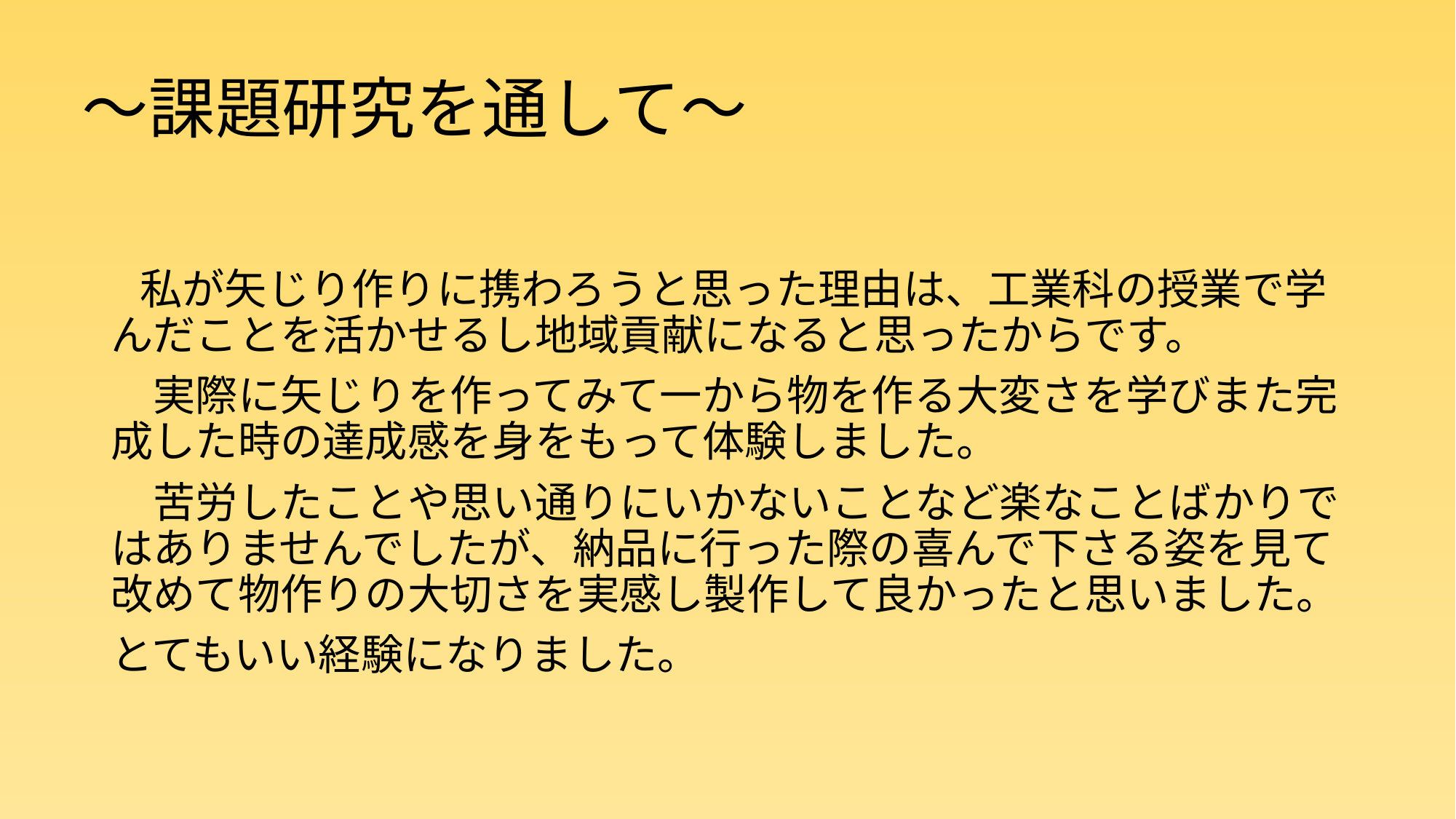

# ～課題研究を通して～

  私が矢じり作りに携わろうと思った理由は、工業科の授業で学んだことを活かせるし地域貢献になると思ったからです。
　実際に矢じりを作ってみて一から物を作る大変さを学びまた完成した時の達成感を身をもって体験しました。
　苦労したことや思い通りにいかないことなど楽なことばかりではありませんでしたが、納品に行った際の喜んで下さる姿を見て改めて物作りの大切さを実感し製作して良かったと思いました。
とてもいい経験になりました。